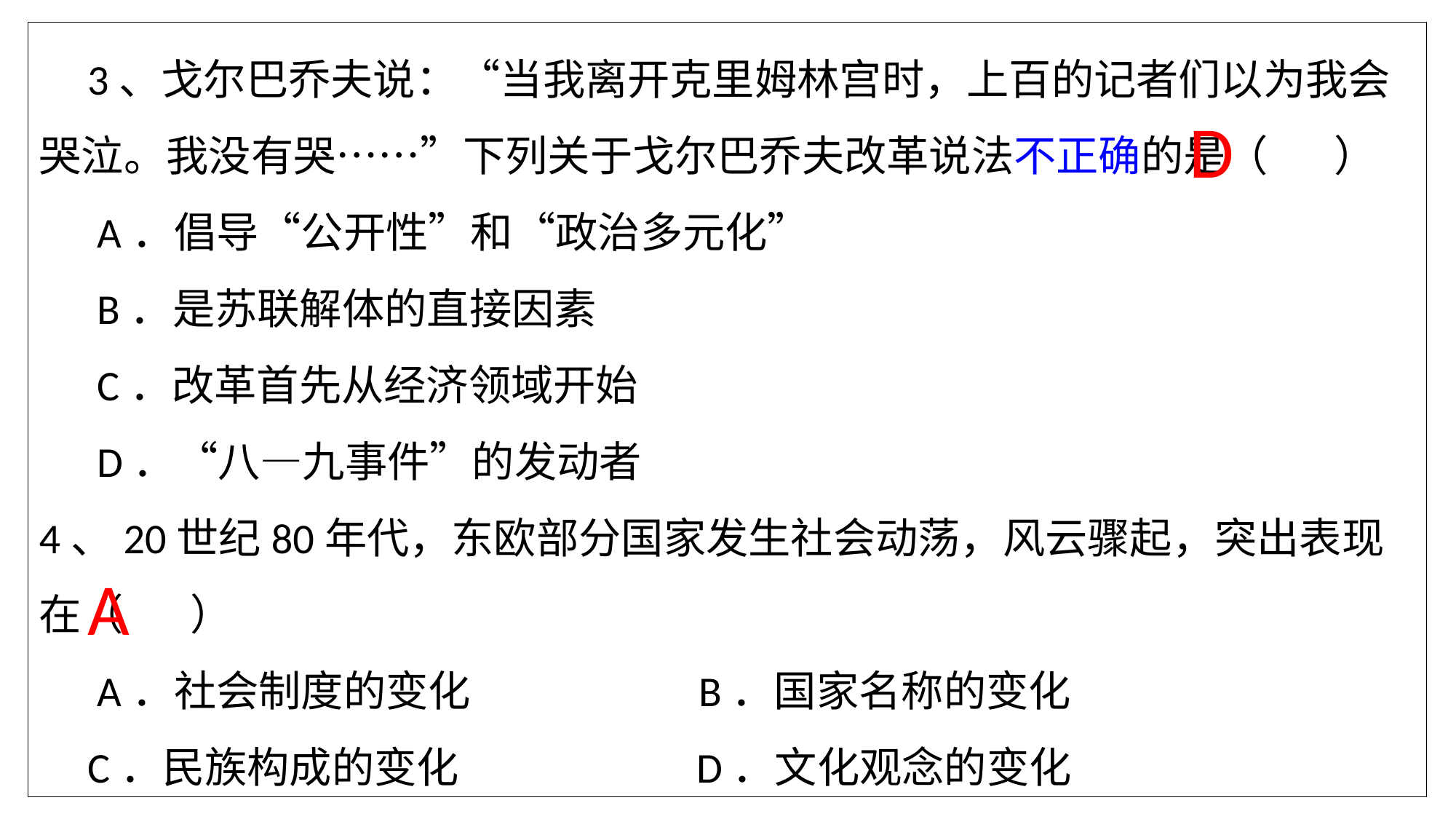

3、戈尔巴乔夫说：“当我离开克里姆林宫时，上百的记者们以为我会哭泣。我没有哭……”下列关于戈尔巴乔夫改革说法不正确的是（       ）
      A．倡导“公开性”和“政治多元化”
      B．是苏联解体的直接因素
      C．改革首先从经济领域开始
      D．“八—九事件”的发动者
4、20世纪80年代，东欧部分国家发生社会动荡，风云骤起，突出表现在（       ）
      A．社会制度的变化                       B．国家名称的变化
     C．民族构成的变化                        D．文化观念的变化
D
A